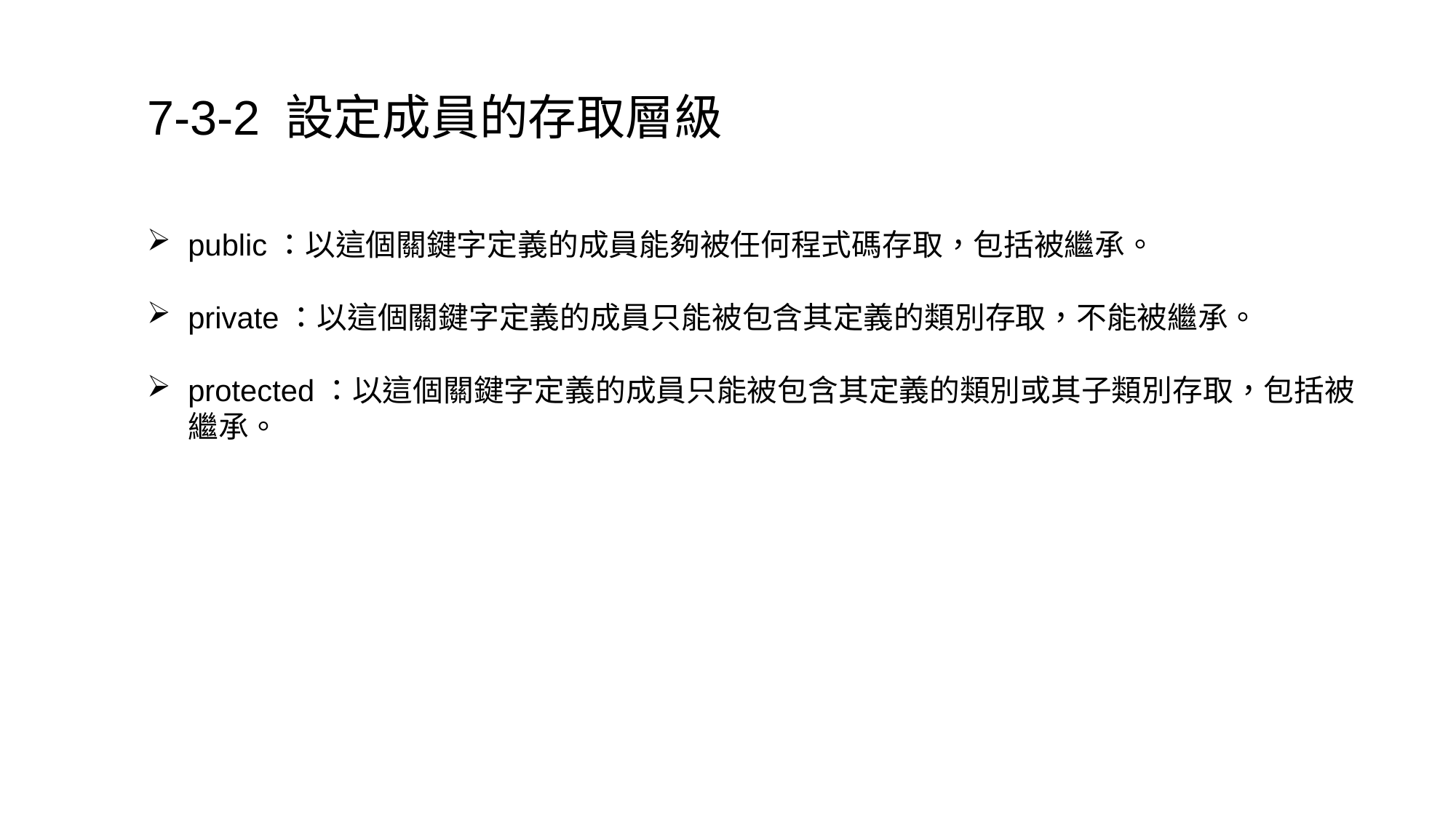

# 7-3-2 設定成員的存取層級
public：以這個關鍵字定義的成員能夠被任何程式碼存取，包括被繼承。

private：以這個關鍵字定義的成員只能被包含其定義的類別存取，不能被繼承。

protected：以這個關鍵字定義的成員只能被包含其定義的類別或其子類別存取，包括被繼承。